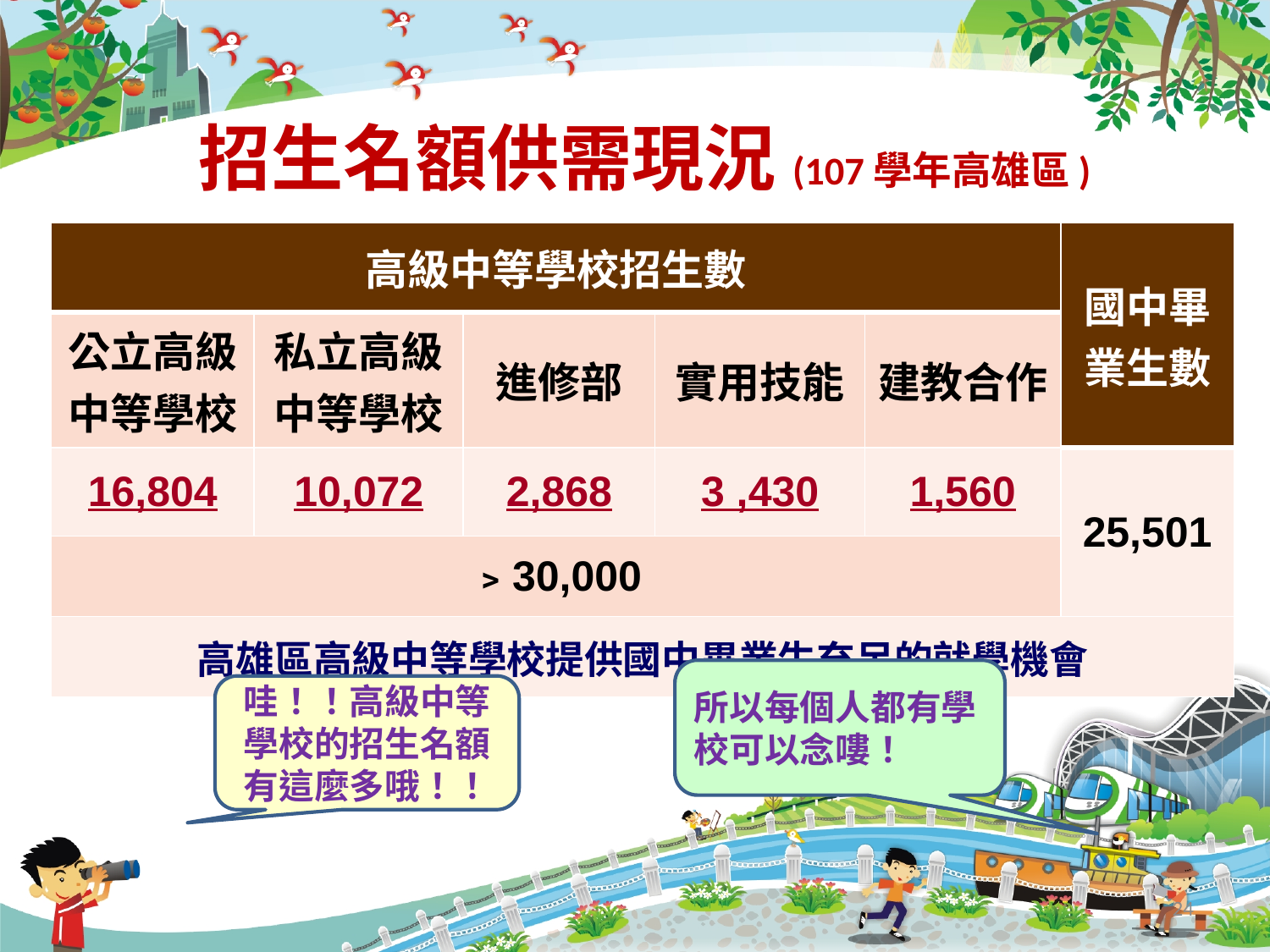

# 招生名額供需現況(107學年高雄區)
| 高級中等學校招生數 |  |  |  |  | 國中畢業生數 |
| --- | --- | --- | --- | --- | --- |
| 公立高級中等學校 | 私立高級 中等學校 | 進修部 | 實用技能 | 建教合作 |  |
| 16,804 | 10,072 | 2,868 | 3 ,430 | 1,560 | 25,501 |
| ﹥30,000 |  |  |  |  |  |
| 高雄區高級中等學校提供國中畢業生充足的就學機會 |  |  |  |  |  |
所以每個人都有學校可以念嘍！
哇！！高級中等學校的招生名額有這麼多哦！！
24